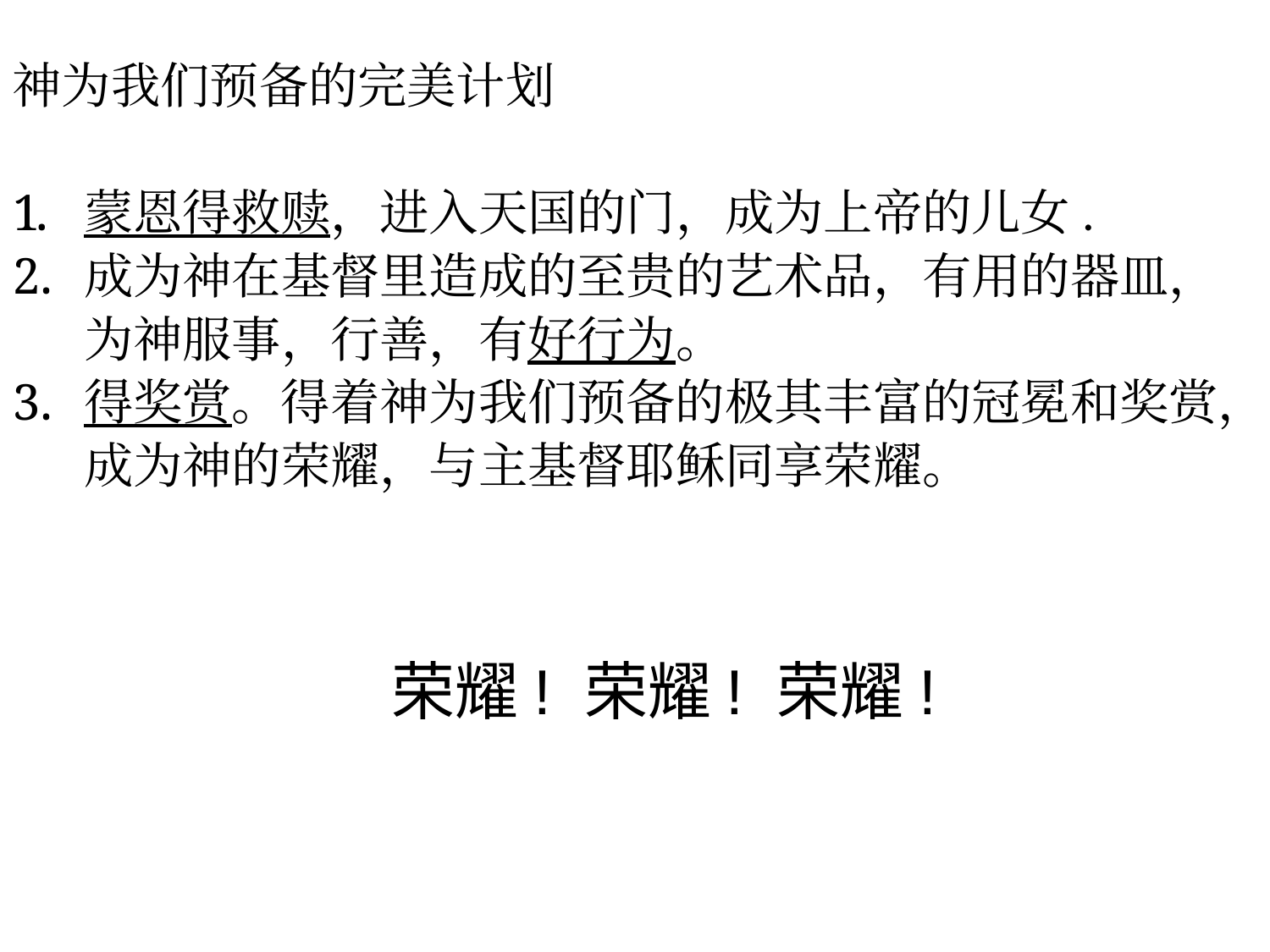

神为我们预备的完美计划

蒙恩得救赎，进入天国的门，成为上帝的儿女.
成为神在基督里造成的至贵的艺术品，有用的器皿，为神服事，行善，有好行为。
得奖赏。得着神为我们预备的极其丰富的冠冕和奖赏，成为神的荣耀，与主基督耶稣同享荣耀。
荣耀! 荣耀! 荣耀!